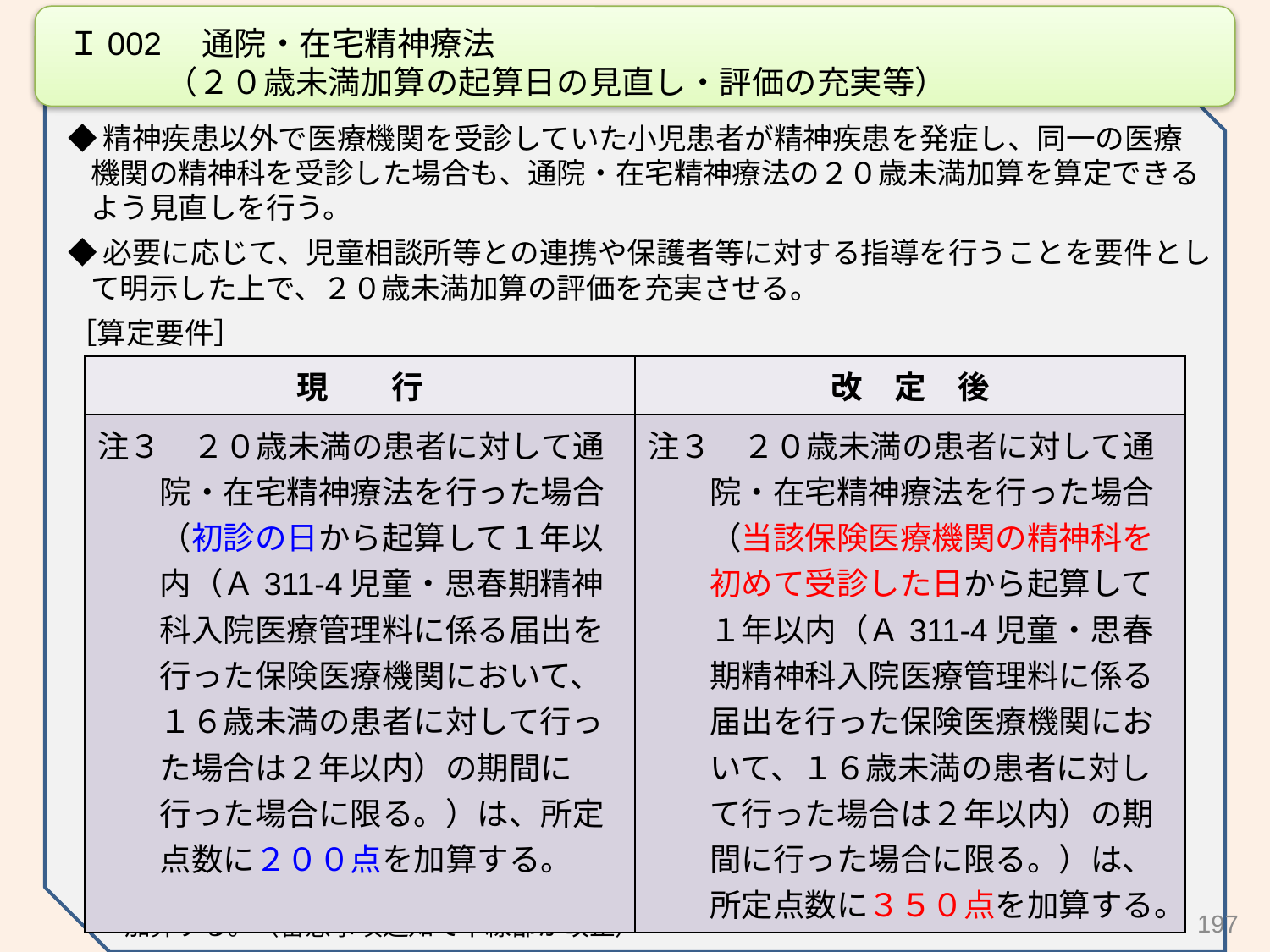

Ｉ002　通院・在宅精神療法
　　　（２０歳未満加算の起算日の見直し・評価の充実等）
◆精神疾患以外で医療機関を受診していた小児患者が精神疾患を発症し、同一の医療機関の精神科を受診した場合も、通院・在宅精神療法の２０歳未満加算を算定できるよう見直しを行う。
◆必要に応じて、児童相談所等との連携や保護者等に対する指導を行うことを要件として明示した上で、２０歳未満加算の評価を充実させる。
［算定要件］

　※注３に規定する加算は、必要に応じて児童相談所等と連携し、保護者等への適切な
指導を行った上で、２０歳未満の患者にして通院・在宅精神療法を行った場合に
加算する。（留意事項通知で下線部が改正）

| 現　　行 | 改　定　後 |
| --- | --- |
| 注３　２０歳未満の患者に対して通院・在宅精神療法を行った場合（初診の日から起算して１年以内（Ａ311-4児童・思春期精神科入院医療管理料に係る届出を行った保険医療機関において、１６歳未満の患者に対して行った場合は２年以内）の期間に行った場合に限る。）は、所定点数に２００点を加算する。 | 注３　２０歳未満の患者に対して通院・在宅精神療法を行った場合（当該保険医療機関の精神科を初めて受診した日から起算して１年以内（Ａ311-4児童・思春期精神科入院医療管理料に係る届出を行った保険医療機関において、１６歳未満の患者に対して行った場合は２年以内）の期間に行った場合に限る。）は、所定点数に３５０点を加算する。 |
197